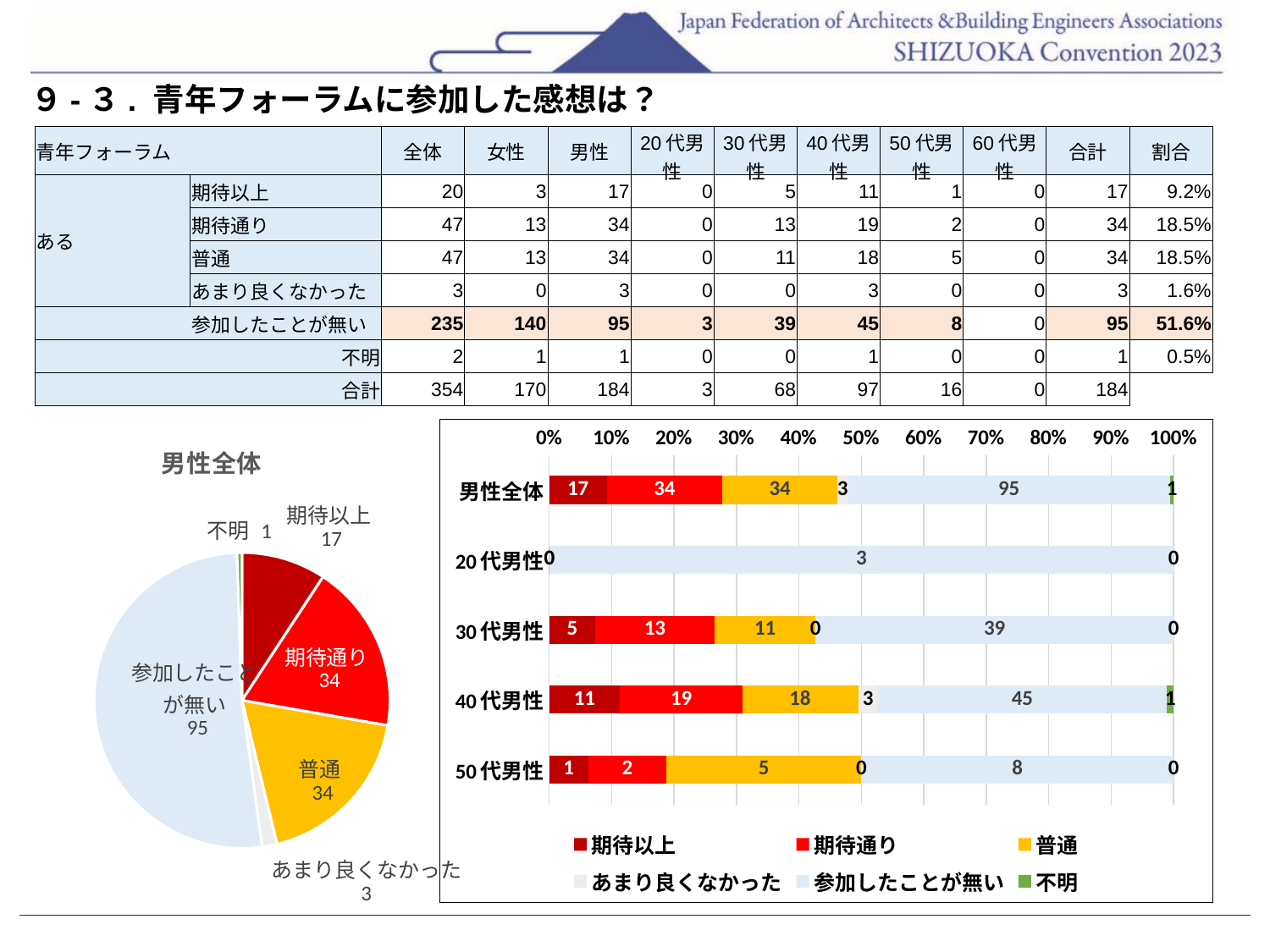

９-３. 青年フォーラムに参加した感想は？
| 青年フォーラム |  | 全体 | 女性 | 男性 | 20代男性 | 30代男性 | 40代男性 | 50代男性 | 60代男性 | 合計 | 割合 |
| --- | --- | --- | --- | --- | --- | --- | --- | --- | --- | --- | --- |
| ある | 期待以上 | 20 | 3 | 17 | 0 | 5 | 11 | 1 | 0 | 17 | 9.2% |
|  | 期待通り | 47 | 13 | 34 | 0 | 13 | 19 | 2 | 0 | 34 | 18.5% |
|  | 普通 | 47 | 13 | 34 | 0 | 11 | 18 | 5 | 0 | 34 | 18.5% |
|  | あまり良くなかった | 3 | 0 | 3 | 0 | 0 | 3 | 0 | 0 | 3 | 1.6% |
|  | 参加したことが無い | 235 | 140 | 95 | 3 | 39 | 45 | 8 | 0 | 95 | 51.6% |
|  | 不明 | 2 | 1 | 1 | 0 | 0 | 1 | 0 | 0 | 1 | 0.5% |
| 合計 |  | 354 | 170 | 184 | 3 | 68 | 97 | 16 | 0 | 184 |  |

### Chart:

| Category | 男性全体 |
|---|---|
| 期待以上 | 17.0 |
| 期待通り | 34.0 |
| 普通 | 34.0 |
| あまり良くなかった | 3.0 |
| 参加したことが無い | 95.0 |
| 不明 | 1.0 |

### Chart

| Category | 期待以上 | 期待通り | 普通 | あまり良くなかった | 参加したことが無い | 不明 |
|---|---|---|---|---|---|---|
| 男性全体 | 17.0 | 34.0 | 34.0 | 3.0 | 95.0 | 1.0 |
| 20代男性 | 0.0 | 0.0 | 0.0 | 0.0 | 3.0 | 0.0 |
| 30代男性 | 5.0 | 13.0 | 11.0 | 0.0 | 39.0 | 0.0 |
| 40代男性 | 11.0 | 19.0 | 18.0 | 3.0 | 45.0 | 1.0 |
| 50代男性 | 1.0 | 2.0 | 5.0 | 0.0 | 8.0 | 0.0 |